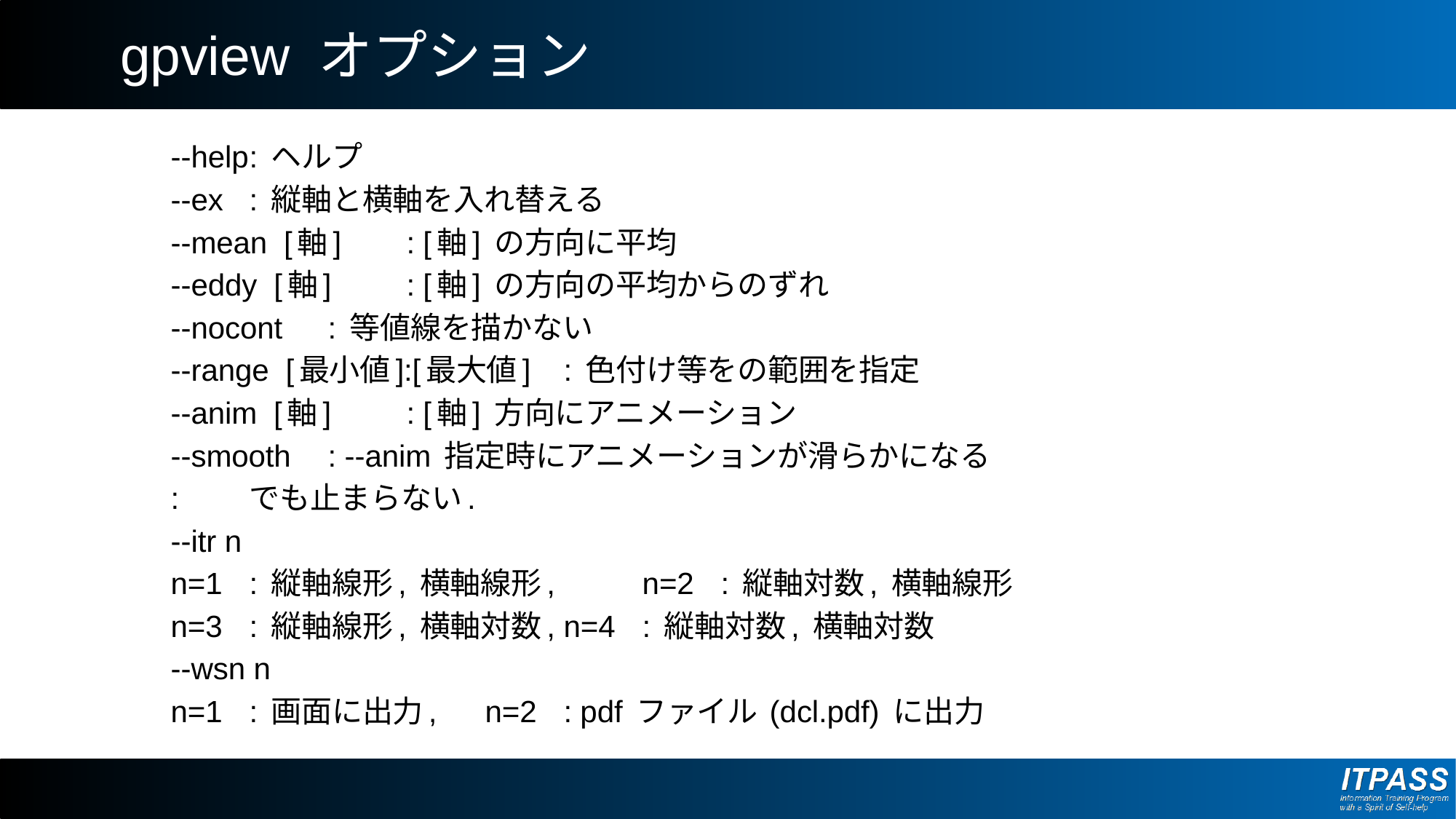

# gpview オプション
--help				: ヘルプ
--ex				: 縦軸と横軸を入れ替える
--mean  [軸]			: [軸] の方向に平均
--eddy  [軸]			: [軸] の方向の平均からのずれ
--nocont				: 等値線を描かない
--range  [最小値]:[最大値]		: 色付け等をの範囲を指定
--anim  [軸]			: [軸] 方向にアニメーション
--smooth				: --anim 指定時にアニメーションが滑らかになる
					: 	でも止まらない.
--itr n
	n=1	: 縦軸線形, 横軸線形,   	n=2	: 縦軸対数, 横軸線形
	n=3	: 縦軸線形, 横軸対数, 		n=4	: 縦軸対数, 横軸対数
--wsn n
	n=1	: 画面に出力, 			n=2	: pdf ファイル (dcl.pdf) に出力